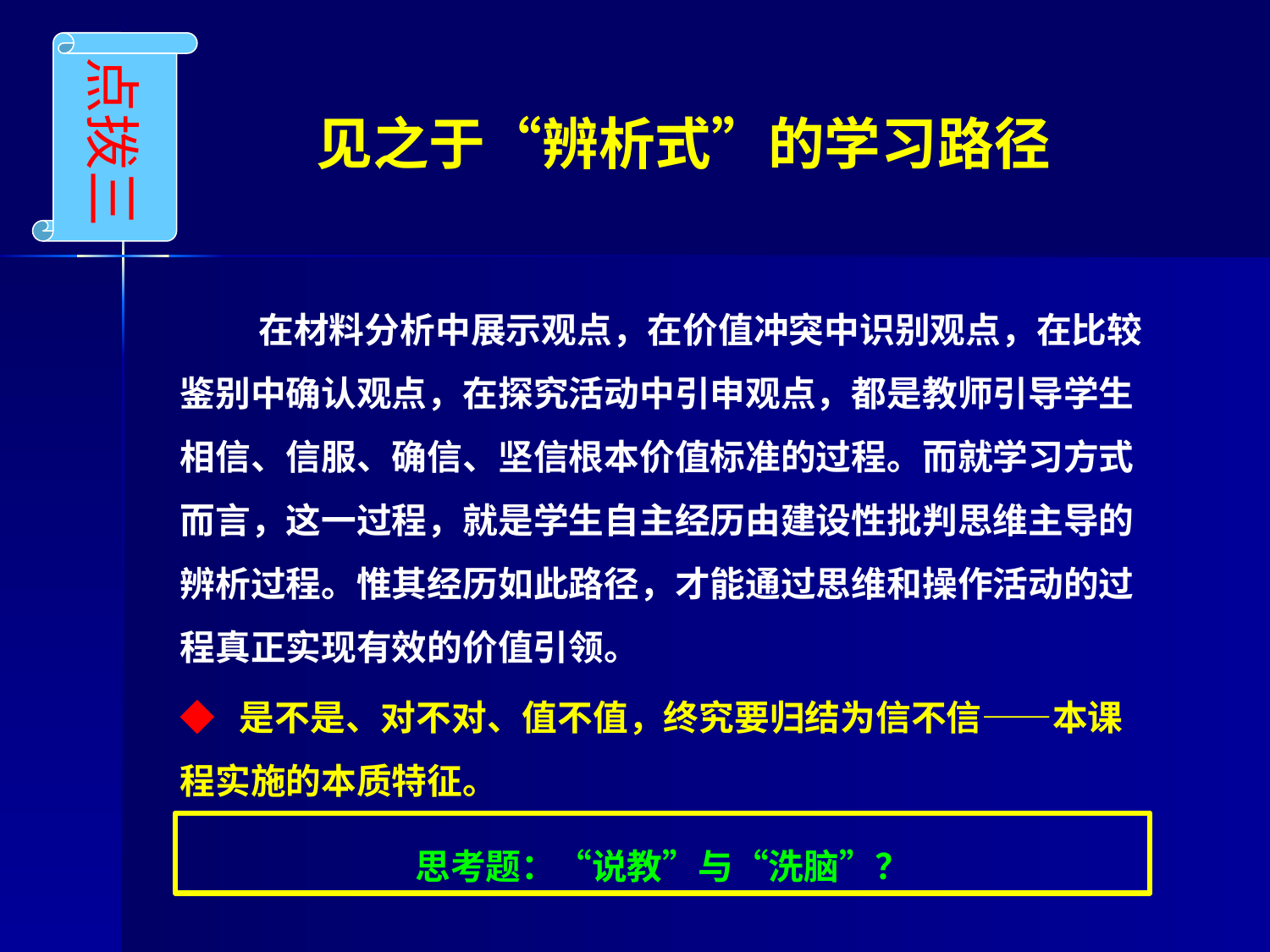

点拨三
# 见之于“辨析式”的学习路径
         在材料分析中展示观点，在价值冲突中识别观点，在比较鉴别中确认观点，在探究活动中引申观点，都是教师引导学生相信、信服、确信、坚信根本价值标准的过程。而就学习方式而言，这一过程，就是学生自主经历由建设性批判思维主导的辨析过程。惟其经历如此路径，才能通过思维和操作活动的过程真正实现有效的价值引领。
◆  是不是、对不对、值不值，终究要归结为信不信——本课程实施的本质特征。

思考题：“说教”与“洗脑”？